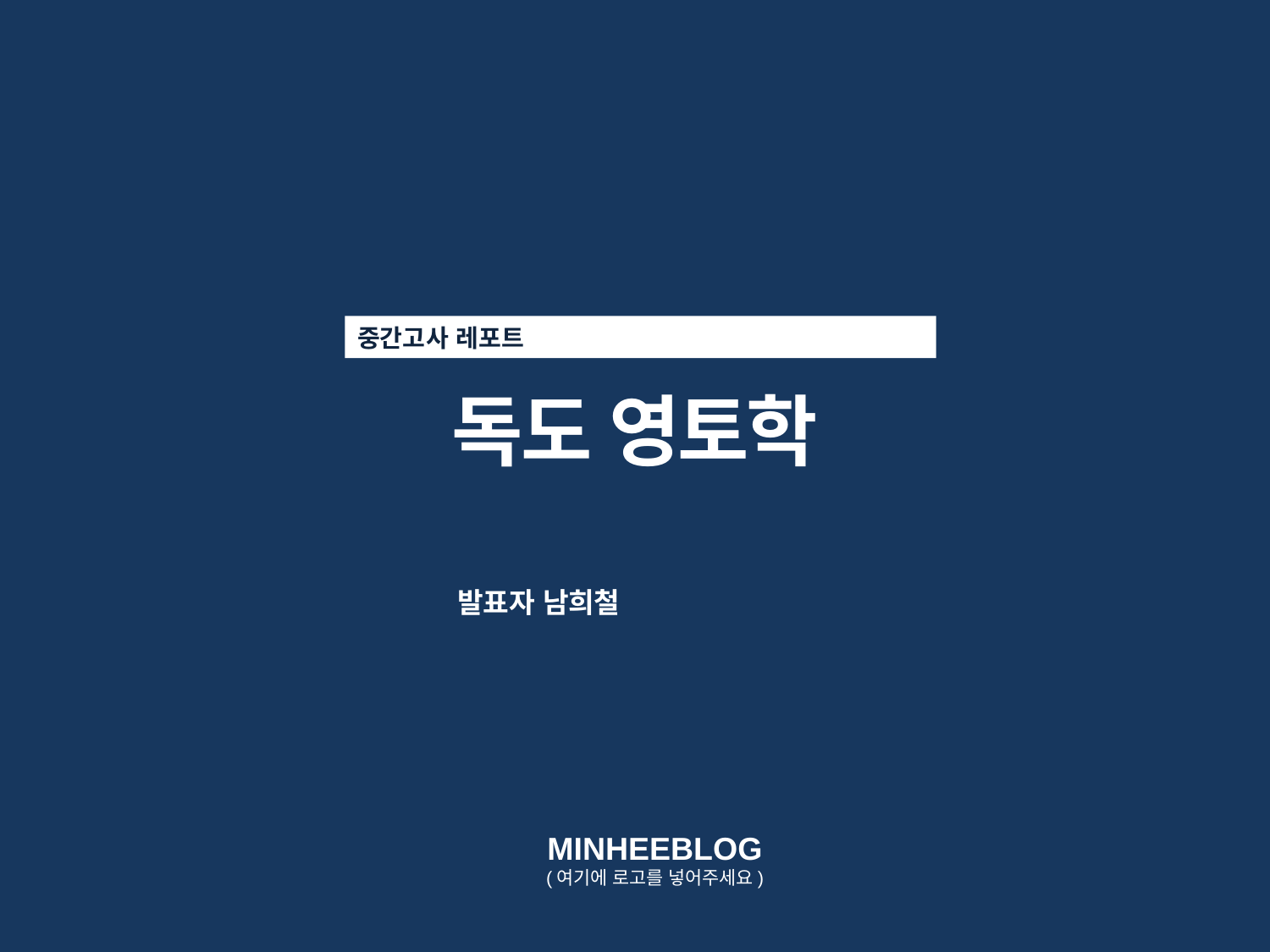

중간고사 레포트
독도 영토학
발표자 남희철
MINHEEBLOG
(여기에 로고를 넣어주세요)